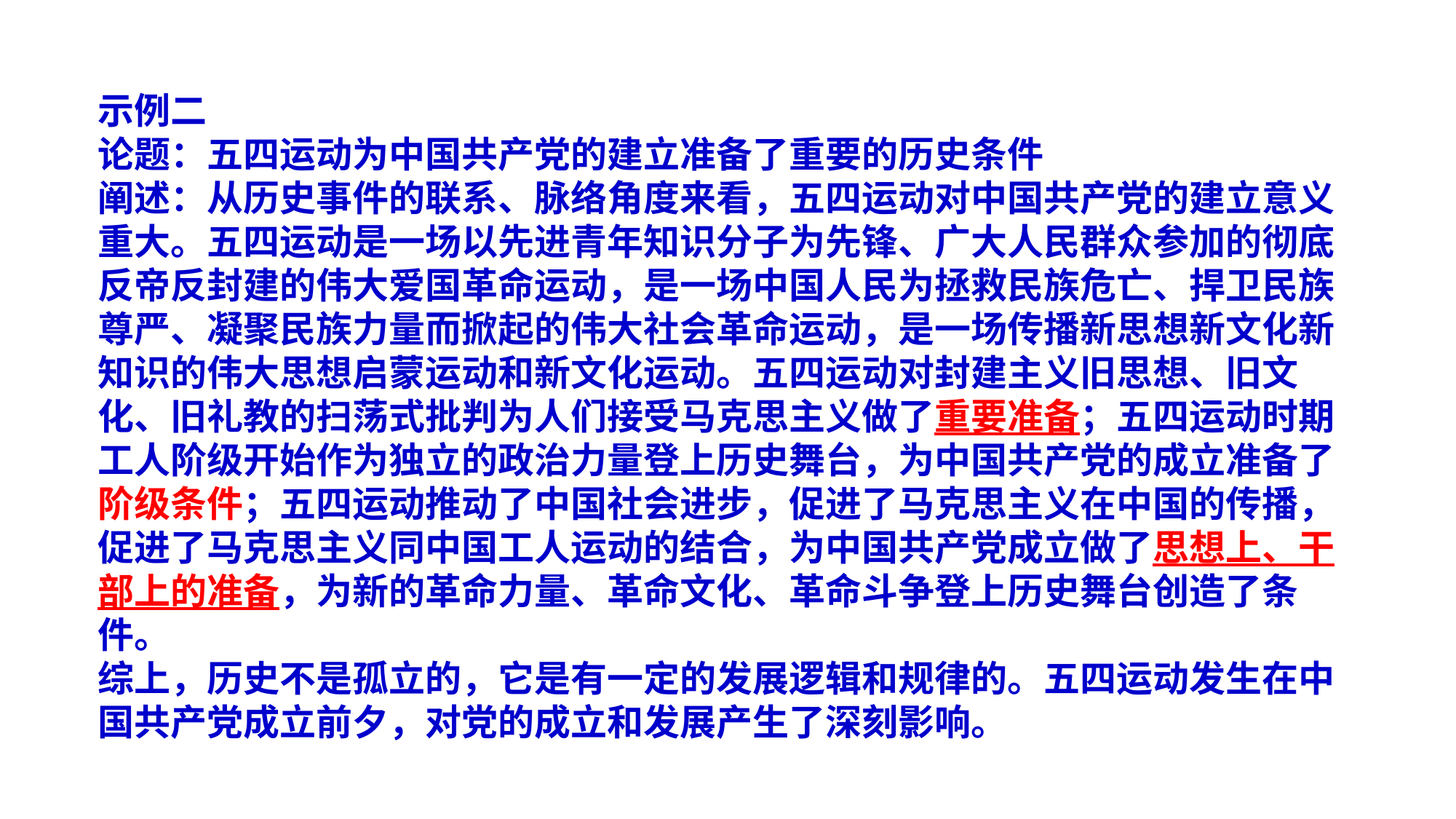

示例二 论题：五四运动为中国共产党的建立准备了重要的历史条件阐述：从历史事件的联系、脉络角度来看，五四运动对中国共产党的建立意义重大。五四运动是一场以先进青年知识分子为先锋、广大人民群众参加的彻底反帝反封建的伟大爱国革命运动，是一场中国人民为拯救民族危亡、捍卫民族尊严、凝聚民族力量而掀起的伟大社会革命运动，是一场传播新思想新文化新知识的伟大思想启蒙运动和新文化运动。五四运动对封建主义旧思想、旧文化、旧礼教的扫荡式批判为人们接受马克思主义做了重要准备；五四运动时期工人阶级开始作为独立的政治力量登上历史舞台，为中国共产党的成立准备了阶级条件；五四运动推动了中国社会进步，促进了马克思主义在中国的传播，促进了马克思主义同中国工人运动的结合，为中国共产党成立做了思想上、干部上的准备，为新的革命力量、革命文化、革命斗争登上历史舞台创造了条件。综上，历史不是孤立的，它是有一定的发展逻辑和规律的。五四运动发生在中国共产党成立前夕，对党的成立和发展产生了深刻影响。